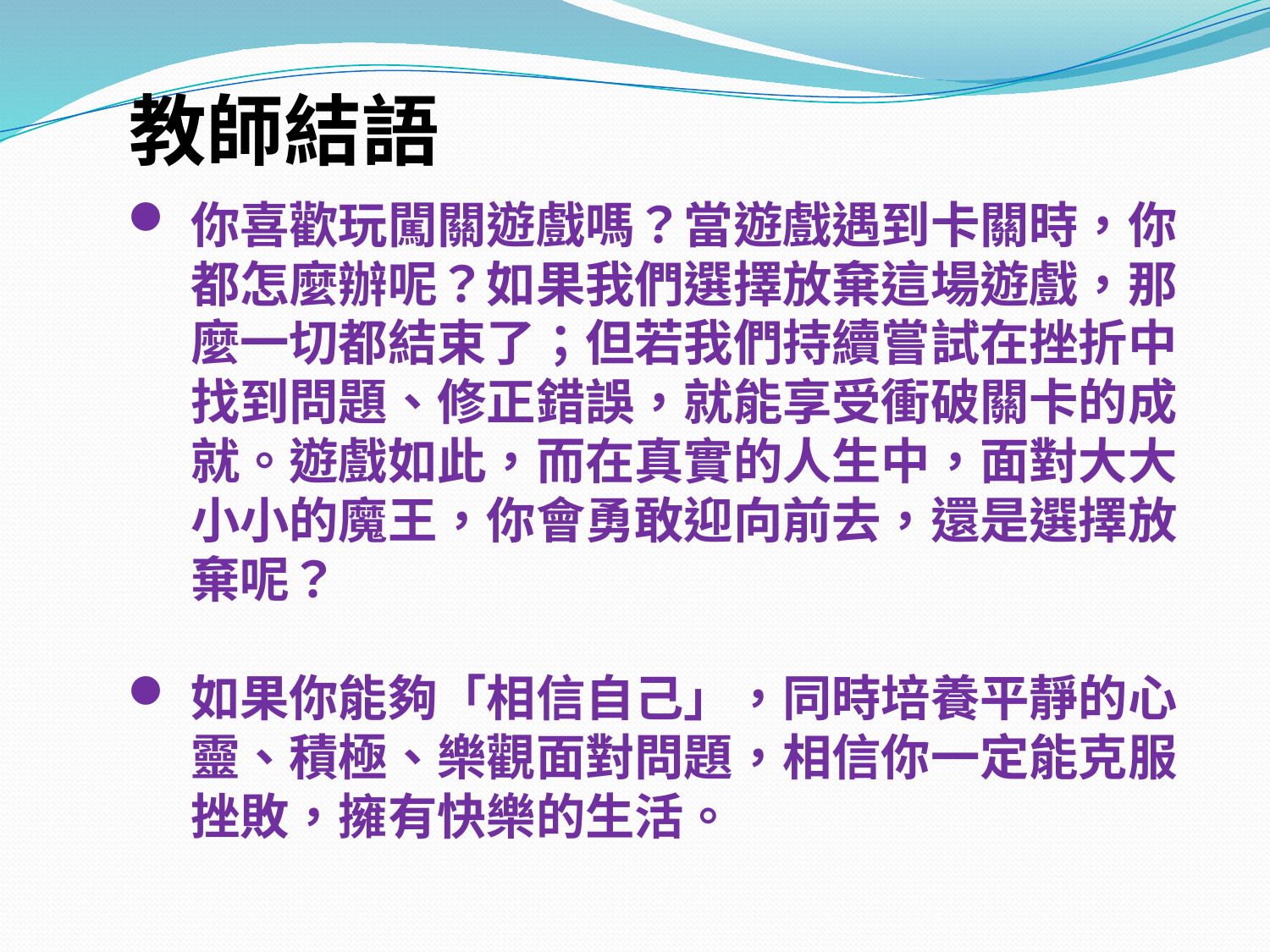

教師結語
你喜歡玩闖關遊戲嗎？當遊戲遇到卡關時，你都怎麼辦呢？如果我們選擇放棄這場遊戲，那麼一切都結束了；但若我們持續嘗試在挫折中找到問題、修正錯誤，就能享受衝破關卡的成就。遊戲如此，而在真實的人生中，面對大大小小的魔王，你會勇敢迎向前去，還是選擇放棄呢？

如果你能夠「相信自己」，同時培養平靜的心靈、積極、樂觀面對問題，相信你一定能克服挫敗，擁有快樂的生活。